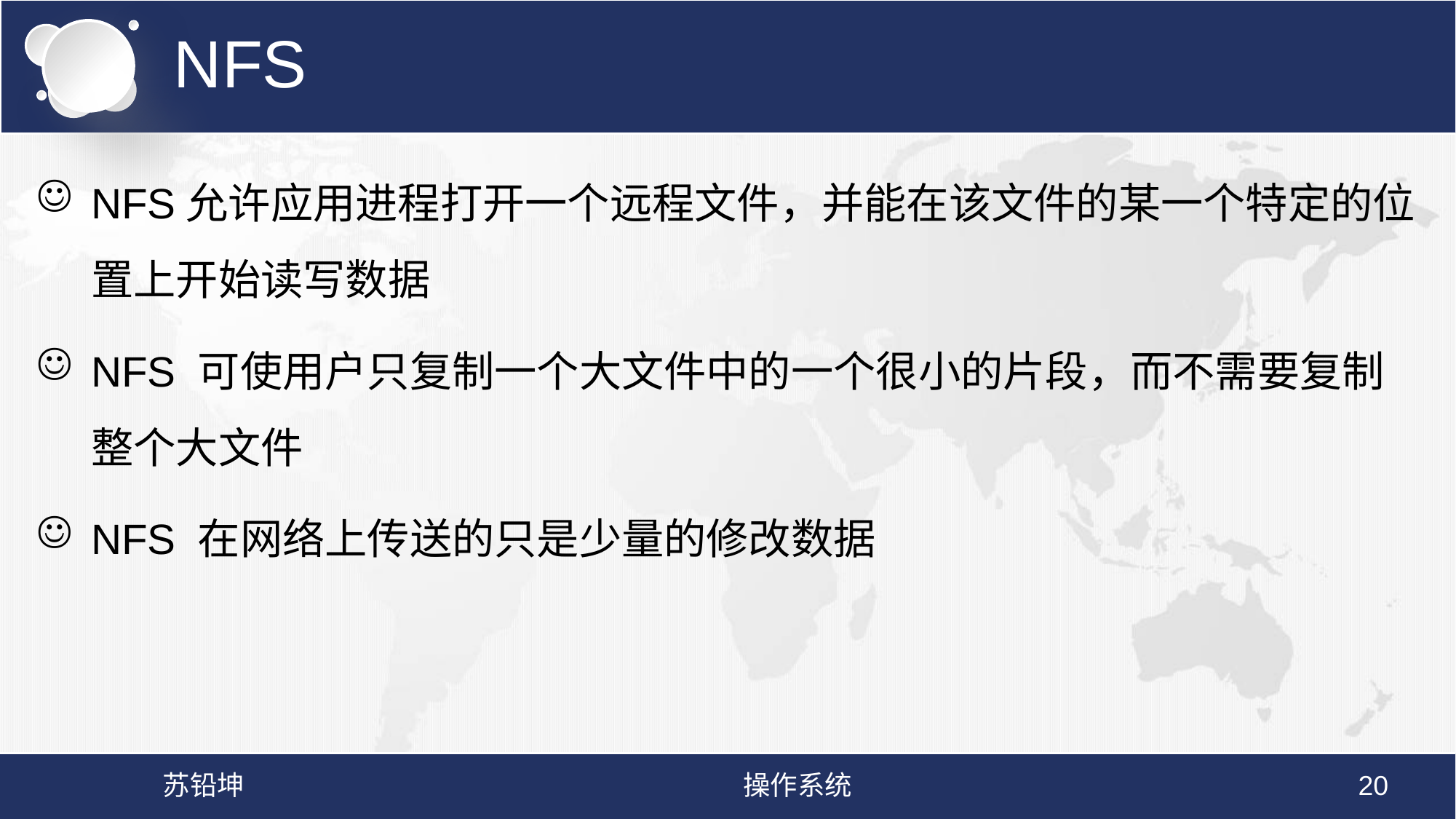

# NFS

NFS允许应用进程打开一个远程文件，并能在该文件的某一个特定的位置上开始读写数据
NFS 可使用户只复制一个大文件中的一个很小的片段，而不需要复制整个大文件
NFS 在网络上传送的只是少量的修改数据
苏铅坤
操作系统
20